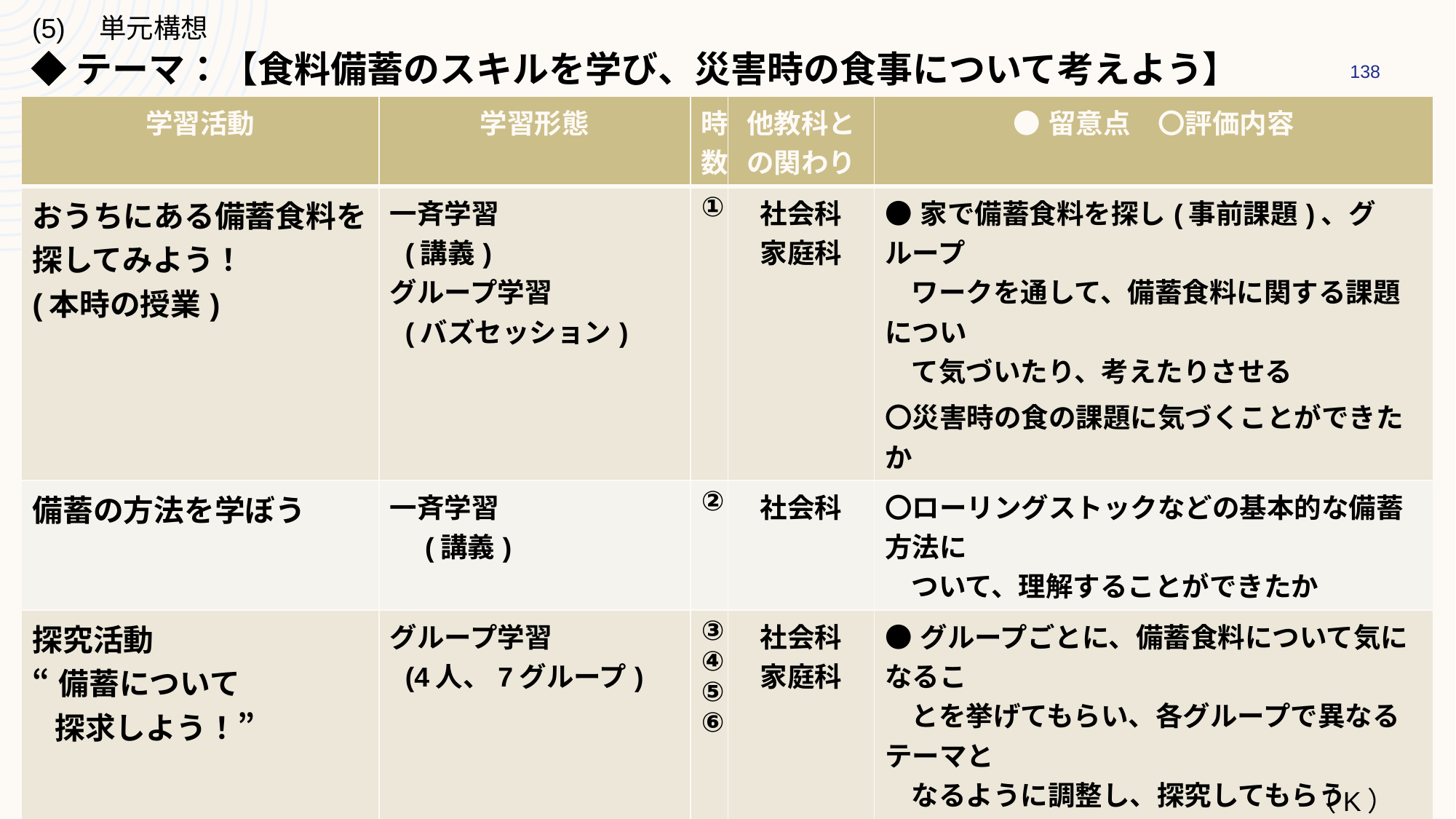

(5)　単元構想
◆テーマ：【食料備蓄のスキルを学び、災害時の食事について考えよう】
138
| 学習活動 | 学習形態 | 時数 | 他教科との関わり | ●留意点　〇評価内容 |
| --- | --- | --- | --- | --- |
| おうちにある備蓄食料を 探してみよう！ (本時の授業) | 一斉学習 (講義) グループ学習 (バズセッション) | ① | 社会科 家庭科 | ●家で備蓄食料を探し(事前課題)、グループ ワークを通して、備蓄食料に関する課題につい て気づいたり、考えたりさせる 〇災害時の食の課題に気づくことができたか |
| 備蓄の方法を学ぼう | 一斉学習 　(講義) | ② | 社会科 | 〇ローリングストックなどの基本的な備蓄方法に ついて、理解することができたか |
| 探究活動 “備蓄について 探求しよう！” | グループ学習 (4人、7グループ) | ③ ④ ⑤ ⑥ | 社会科 家庭科 | ●グループごとに、備蓄食料について気になるこ とを挙げてもらい、各グループで異なるテーマと なるように調整し、探究してもらう 〇災害時の備蓄食品や種類や方法などについて、 　 気づくことができたか |
| 探究活動 “意見交換をしよう！” | グループ学習 (4人、7グループ) | ⑦ |  | ●各グループでの調査内容について、意見交換 による新たな課題に気づく 〇新たに発見した課題について、改善・工夫しよ うとしたか |
| 発表(研究授業) | 発表 | ⑧ | 社会科 家庭科 | 〇発表を通して、防災に対する意識は高まったか |
（K）